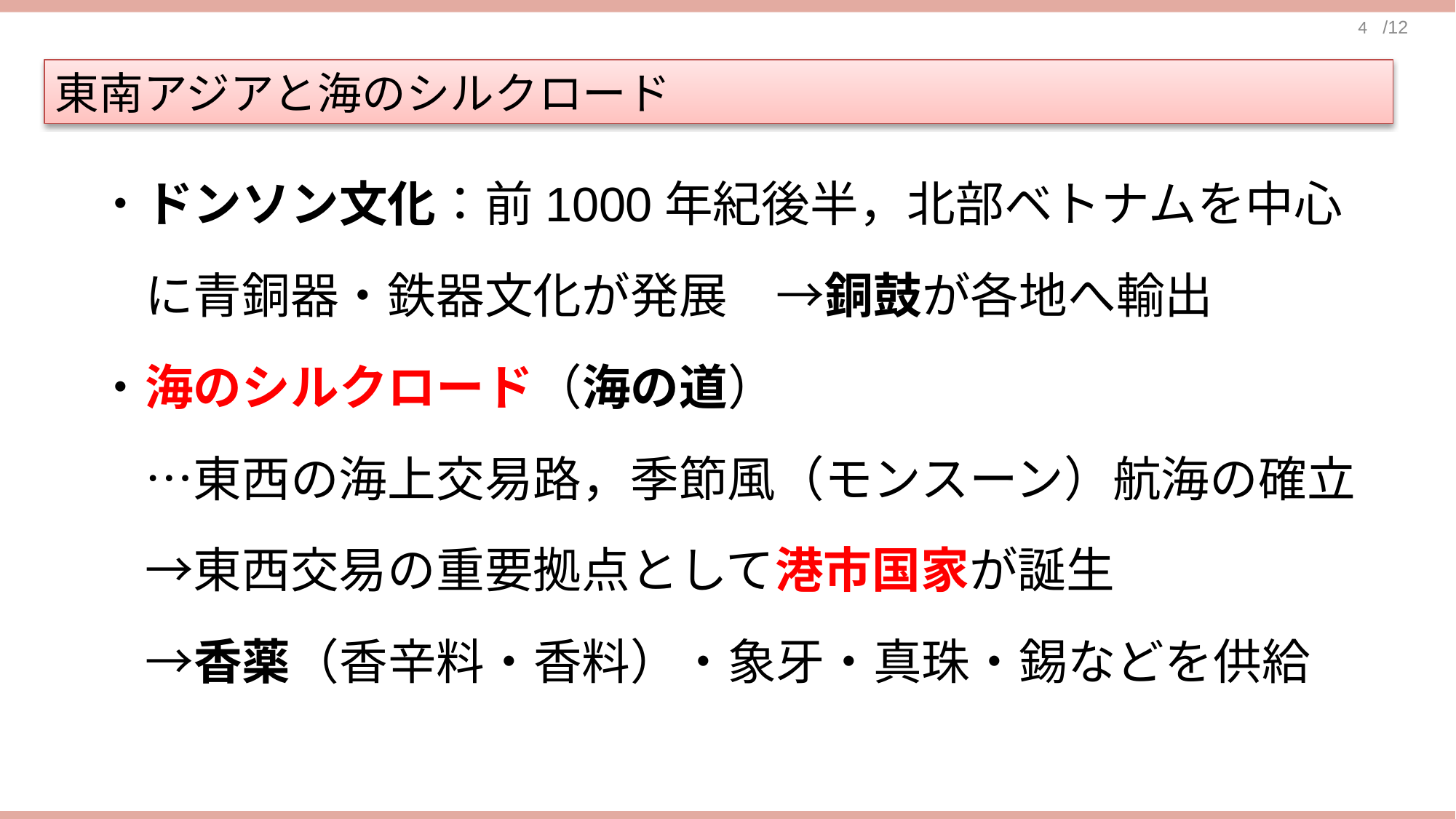

東南アジアと海のシルクロード
　・ドンソン文化：前1000年紀後半，北部ベトナムを中心
　　に青銅器・鉄器文化が発展　→銅鼓が各地へ輸出
　・海のシルクロード（海の道）
　　…東西の海上交易路，季節風（モンスーン）航海の確立
　　→東西交易の重要拠点として港市国家が誕生
　　→香薬（香辛料・香料）・象牙・真珠・錫などを供給